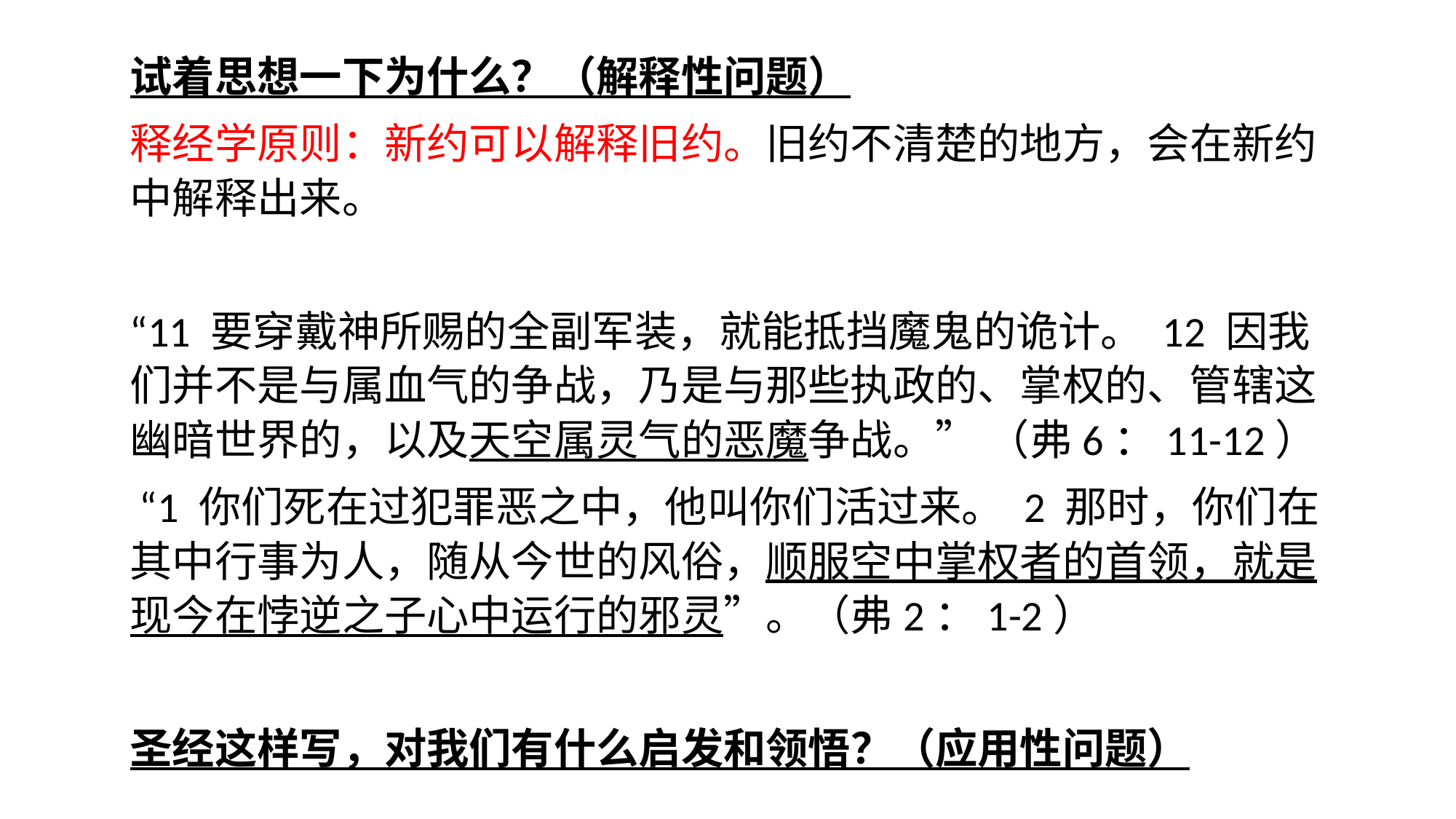

试着思想一下为什么？（解释性问题）
释经学原则：新约可以解释旧约。旧约不清楚的地方，会在新约中解释出来。

“11 要穿戴神所赐的全副军装，就能抵挡魔鬼的诡计。 12 因我们并不是与属血气的争战，乃是与那些执政的、掌权的、管辖这幽暗世界的，以及天空属灵气的恶魔争战。” （弗6：11-12）
 “1 你们死在过犯罪恶之中，他叫你们活过来。 2 那时，你们在其中行事为人，随从今世的风俗，顺服空中掌权者的首领，就是现今在悖逆之子心中运行的邪灵”。（弗2：1-2）

圣经这样写，对我们有什么启发和领悟？（应用性问题）